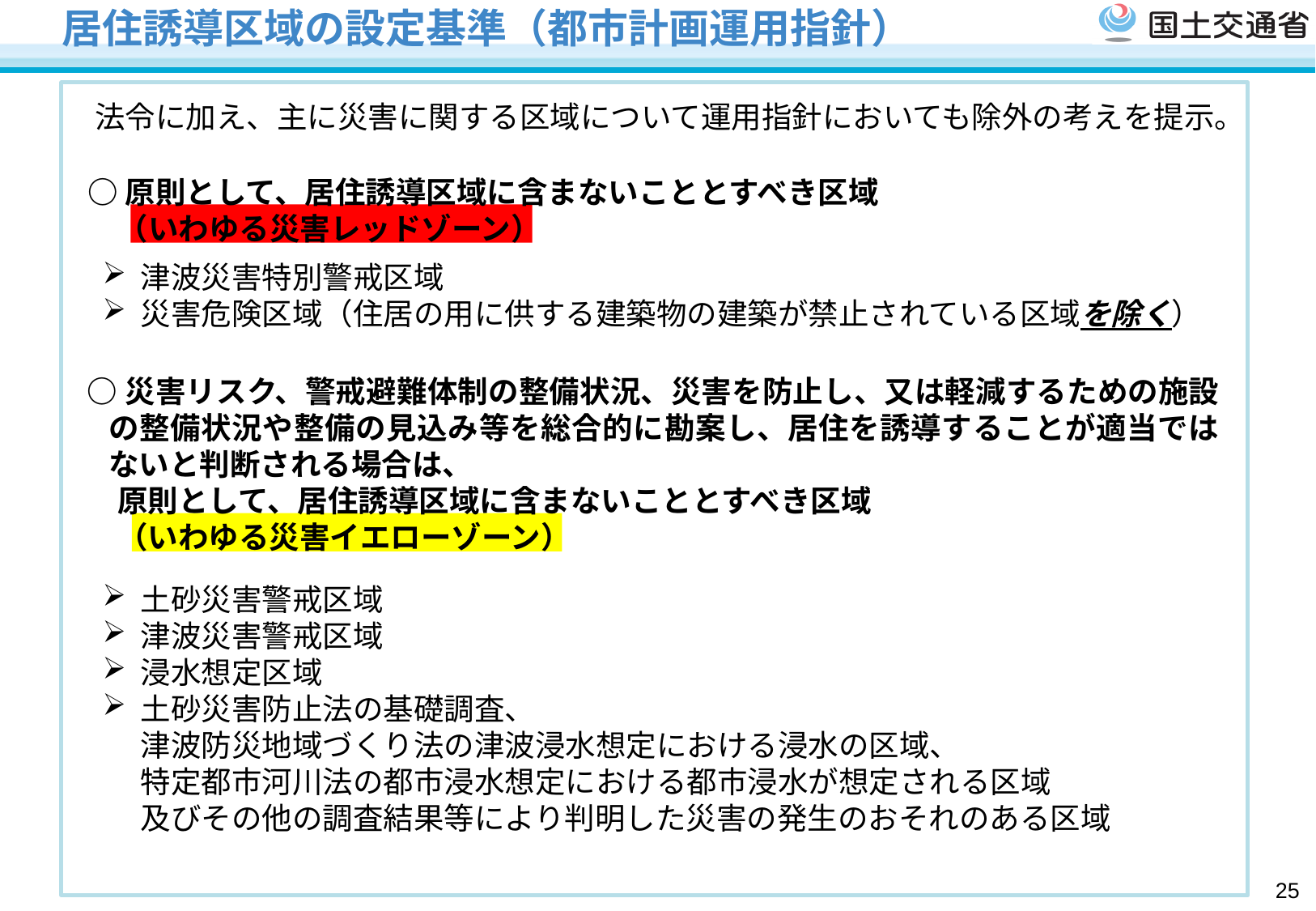

# 居住誘導区域の設定基準（都市計画運用指針）

法令に加え、主に災害に関する区域について運用指針においても除外の考えを提示。
○原則として、居住誘導区域に含まないこととすべき区域
　（いわゆる災害レッドゾーン）

津波災害特別警戒区域
災害危険区域（住居の用に供する建築物の建築が禁止されている区域を除く）
○災害リスク、警戒避難体制の整備状況、災害を防止し、又は軽減するための施設の整備状況や整備の見込み等を総合的に勘案し、居住を誘導することが適当ではないと判断される場合は、
　原則として、居住誘導区域に含まないこととすべき区域
　（いわゆる災害イエローゾーン）

土砂災害警戒区域
津波災害警戒区域
浸水想定区域
土砂災害防止法の基礎調査、
津波防災地域づくり法の津波浸水想定における浸水の区域、
特定都市河川法の都市浸水想定における都市浸水が想定される区域
及びその他の調査結果等により判明した災害の発生のおそれのある区域
25